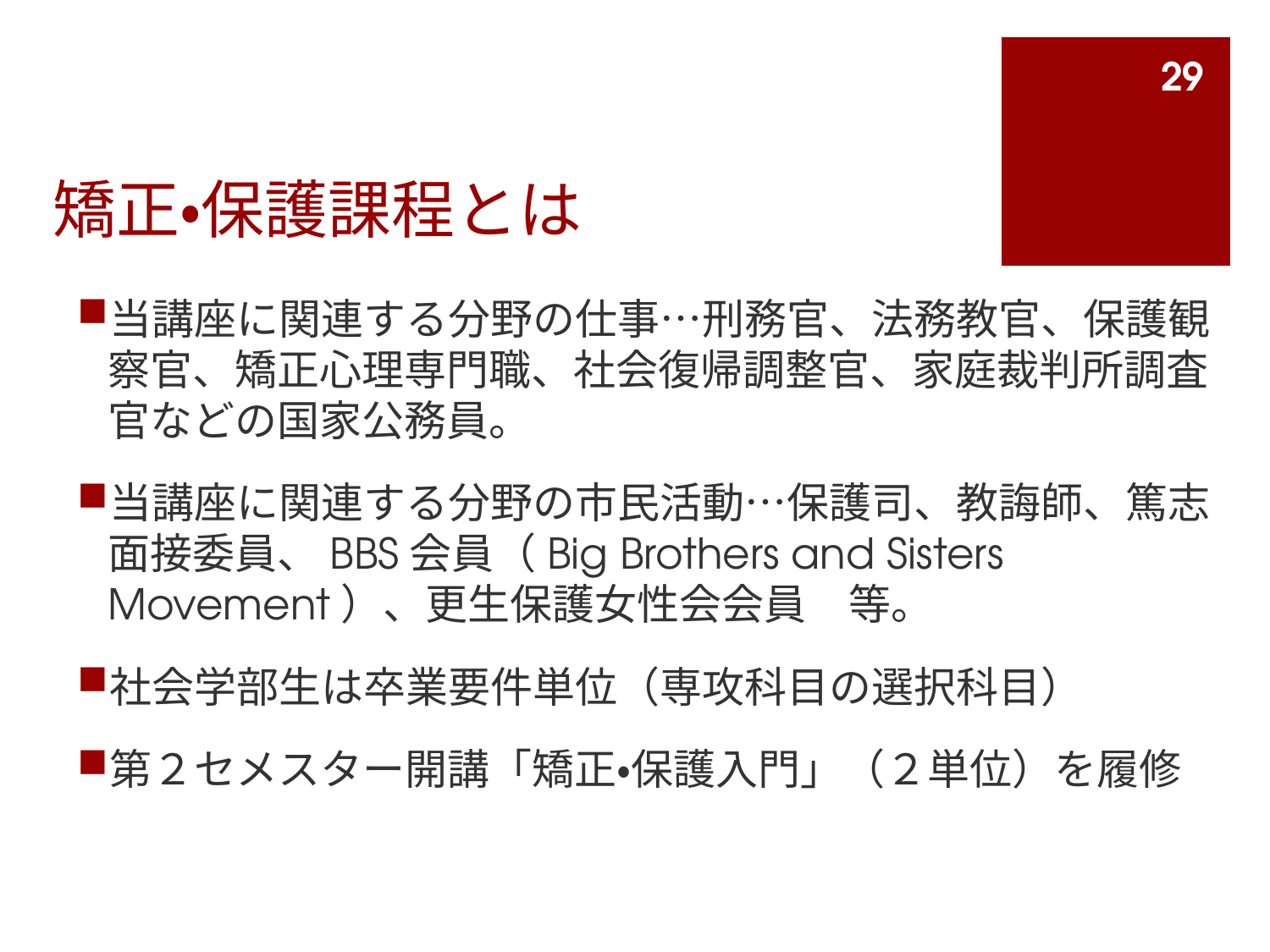

29
# 矯正・保護課程とは
当講座に関連する分野の仕事…刑務官、法務教官、保護観察官、矯正心理専門職、社会復帰調整官、家庭裁判所調査官などの国家公務員。
当講座に関連する分野の市民活動…保護司、教誨師、篤志面接委員、BBS会員（Big Brothers and Sisters Movement）、更生保護女性会会員　等。
社会学部生は卒業要件単位（専攻科目の選択科目）
第２セメスター開講「矯正・保護入門」（２単位）を履修